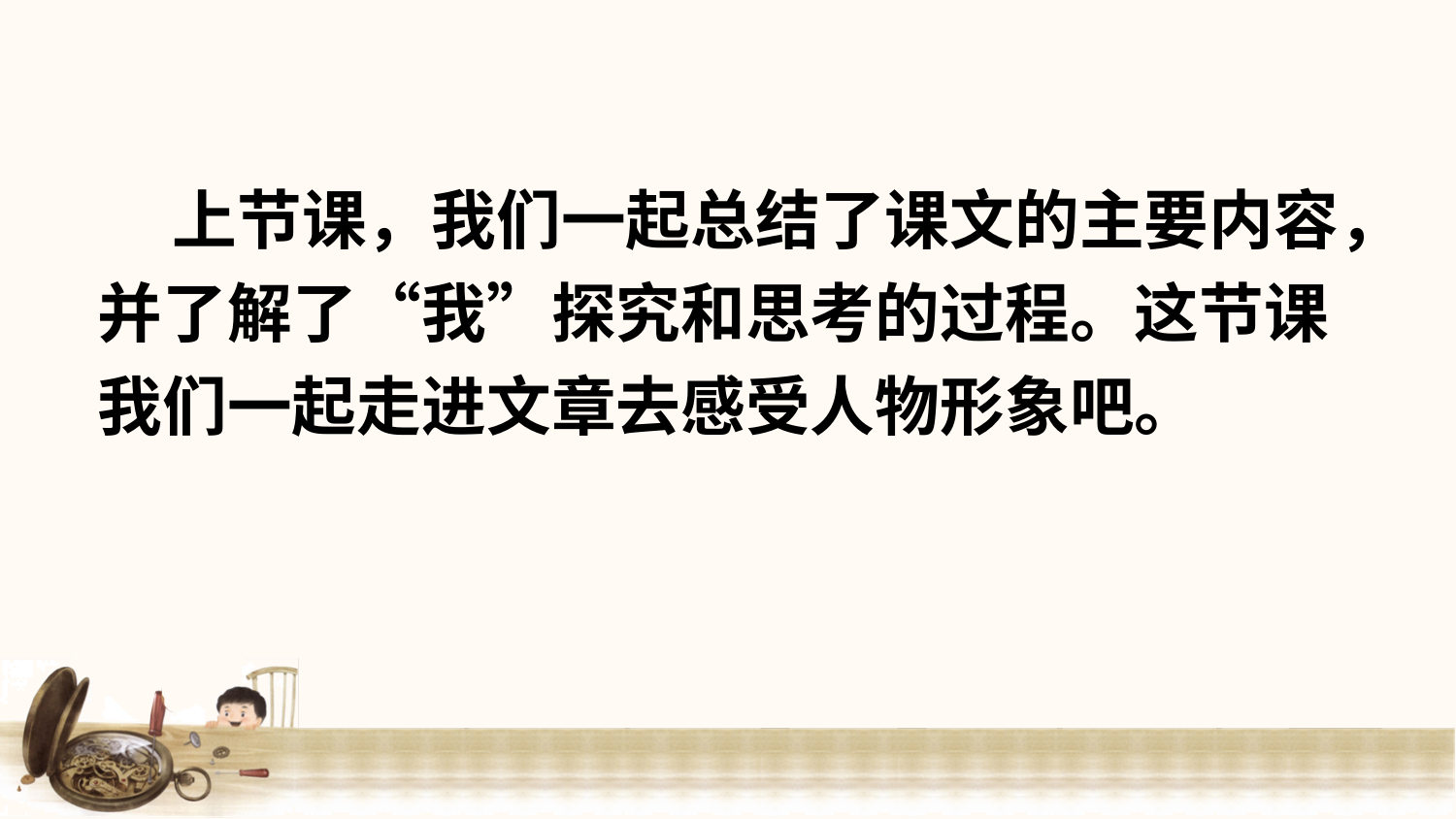

上节课，我们一起总结了课文的主要内容，并了解了“我”探究和思考的过程。这节课我们一起走进文章去感受人物形象吧。